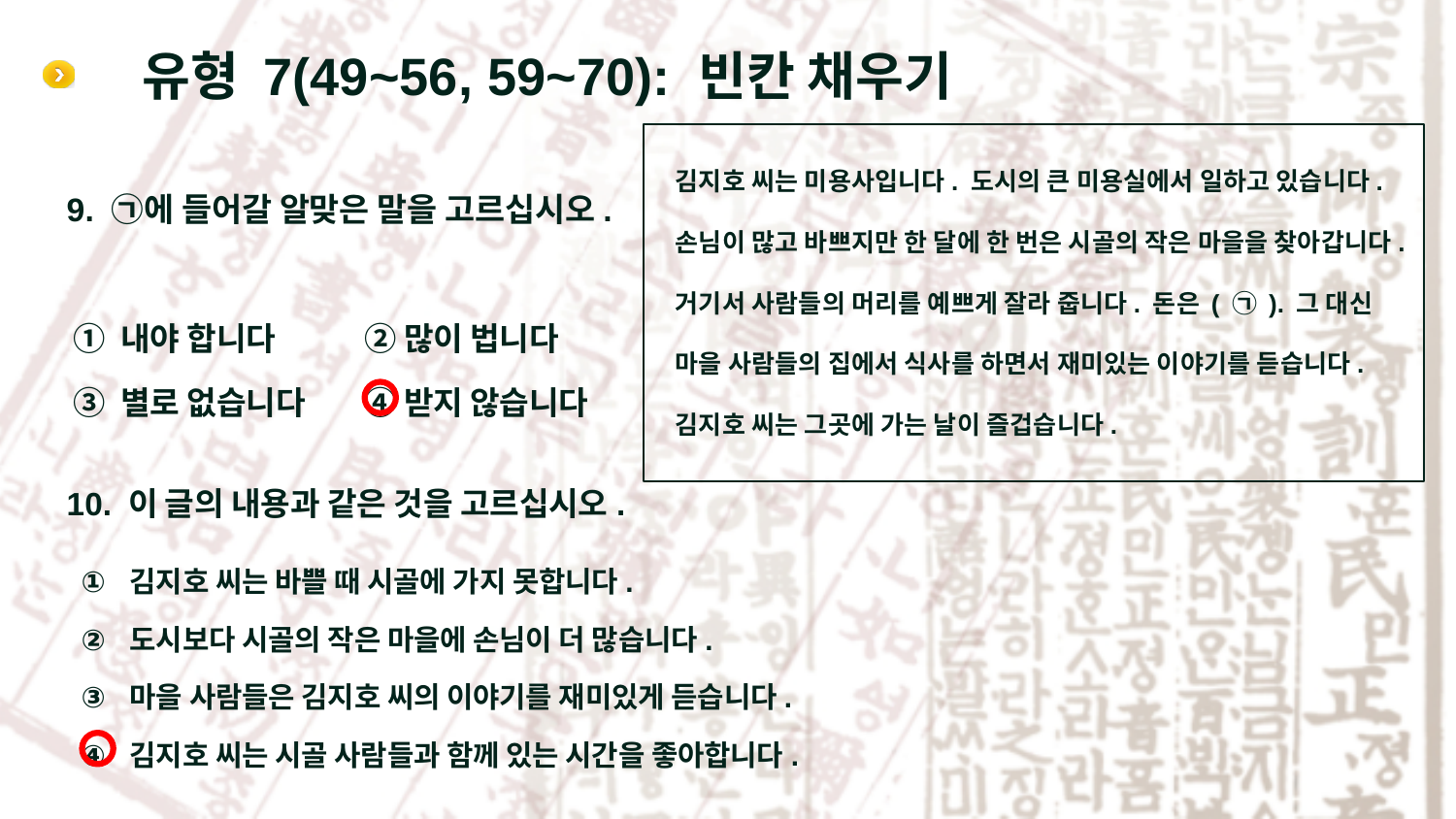

# 유형 7(49~56, 59~70): 빈칸 채우기

김지호 씨는 미용사입니다. 도시의 큰 미용실에서 일하고 있습니다. 손님이 많고 바쁘지만 한 달에 한 번은 시골의 작은 마을을 찾아갑니다. 거기서 사람들의 머리를 예쁘게 잘라 줍니다. 돈은 ( ㉠ ). 그 대신 마을 사람들의 집에서 식사를 하면서 재미있는 이야기를 듣습니다. 김지호 씨는 그곳에 가는 날이 즐겁습니다.
9. ㉠에 들어갈 알맞은 말을 고르십시오.
① 내야 합니다 	② 많이 법니다
③ 별로 없습니다 	④ 받지 않습니다

10. 이 글의 내용과 같은 것을 고르십시오.
김지호 씨는 바쁠 때 시골에 가지 못합니다.
도시보다 시골의 작은 마을에 손님이 더 많습니다.
마을 사람들은 김지호 씨의 이야기를 재미있게 듣습니다.
김지호 씨는 시골 사람들과 함께 있는 시간을 좋아합니다.